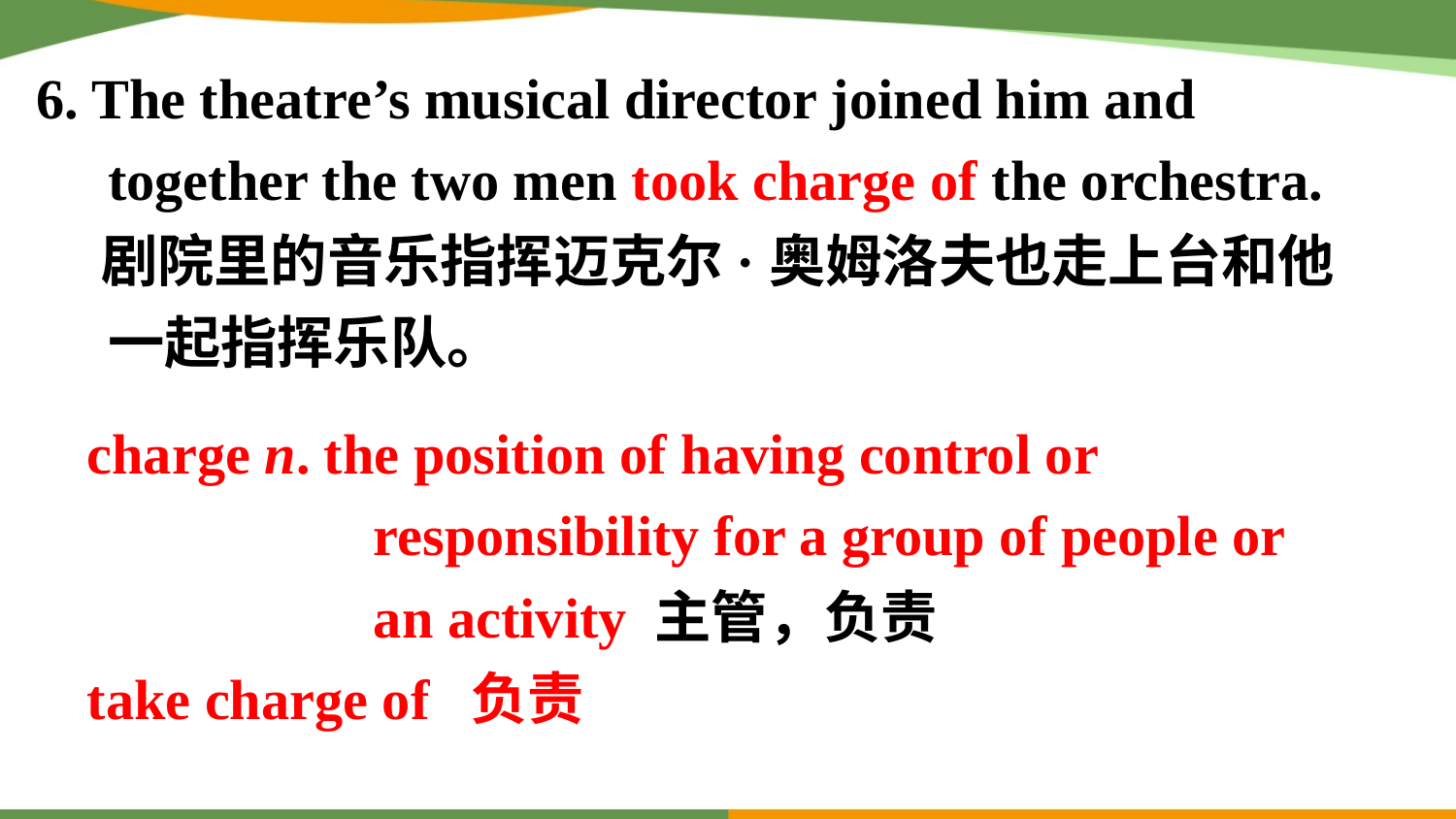

6. The theatre’s musical director joined him and together the two men took charge of the orchestra.
    剧院里的音乐指挥迈克尔·奥姆洛夫也走上台和他一起指挥乐队。
charge n. the position of having control or responsibility for a group of people or an activity 主管，负责
take charge of  负责